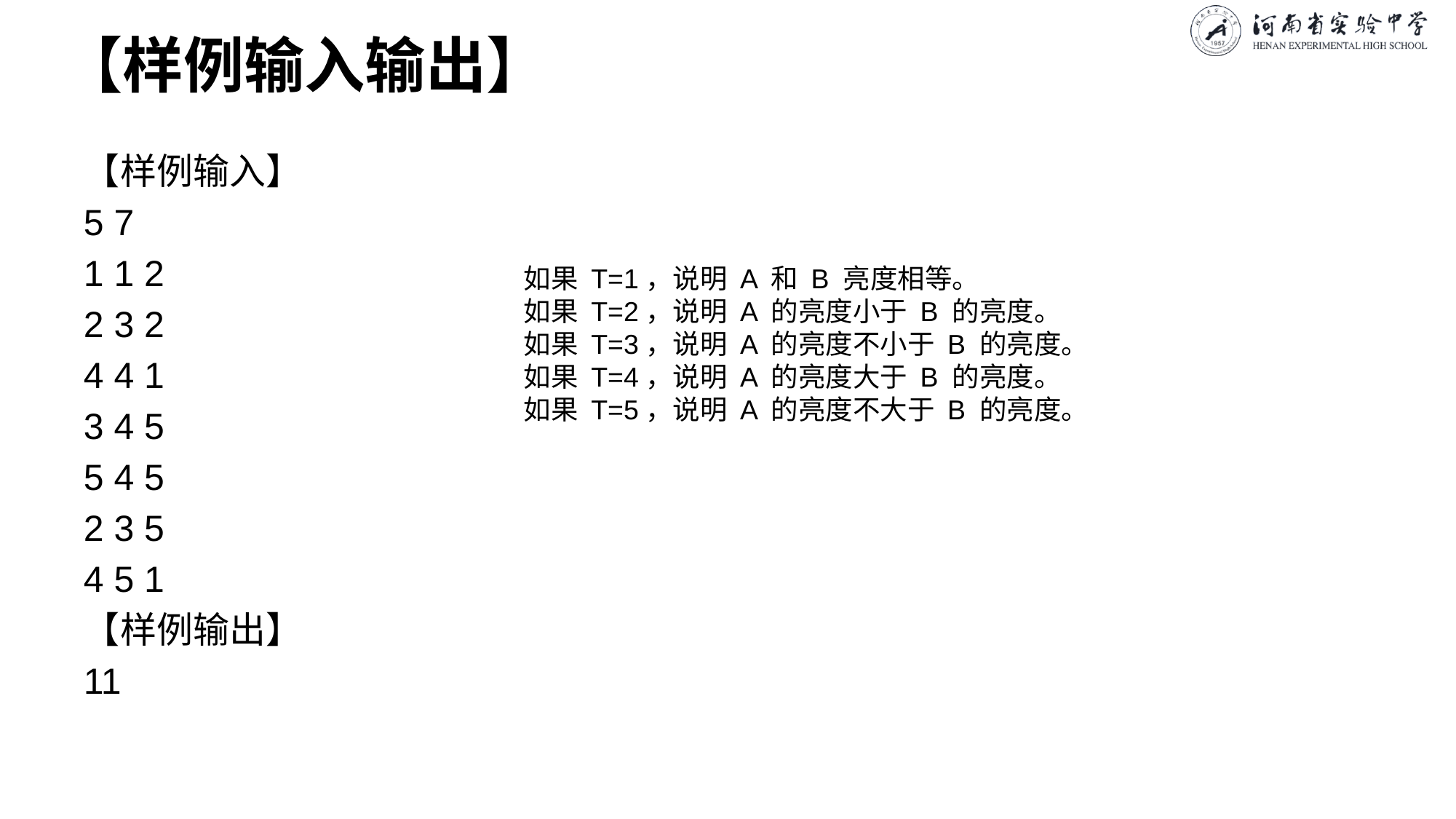

# 【样例输入输出】
【样例输入】
5 7
1 1 2
2 3 2
4 4 1
3 4 5
5 4 5
2 3 5
4 5 1
【样例输出】
11
如果 T=1，说明 A 和 B 亮度相等。
如果 T=2，说明 A 的亮度小于 B 的亮度。
如果 T=3，说明 A 的亮度不小于 B 的亮度。
如果 T=4，说明 A 的亮度大于 B 的亮度。
如果 T=5，说明 A 的亮度不大于 B 的亮度。